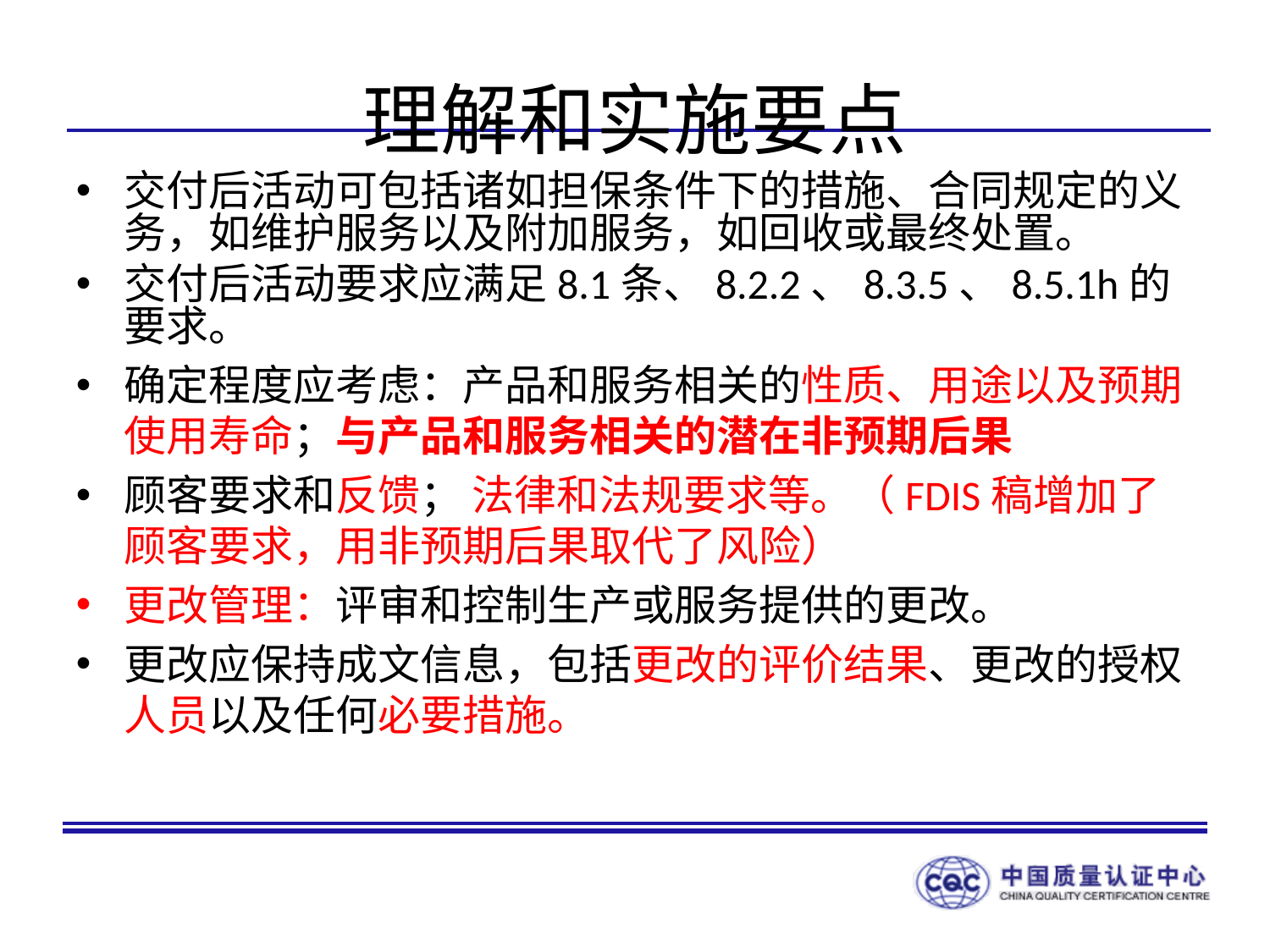

# 理解和实施要点
交付后活动可包括诸如担保条件下的措施、合同规定的义务，如维护服务以及附加服务，如回收或最终处置。
交付后活动要求应满足8.1条、8.2.2、8.3.5、8.5.1h的要求。
确定程度应考虑：产品和服务相关的性质、用途以及预期使用寿命；与产品和服务相关的潜在非预期后果
顾客要求和反馈； 法律和法规要求等。（FDIS稿增加了顾客要求，用非预期后果取代了风险）
更改管理：评审和控制生产或服务提供的更改。
更改应保持成文信息，包括更改的评价结果、更改的授权人员以及任何必要措施。

206